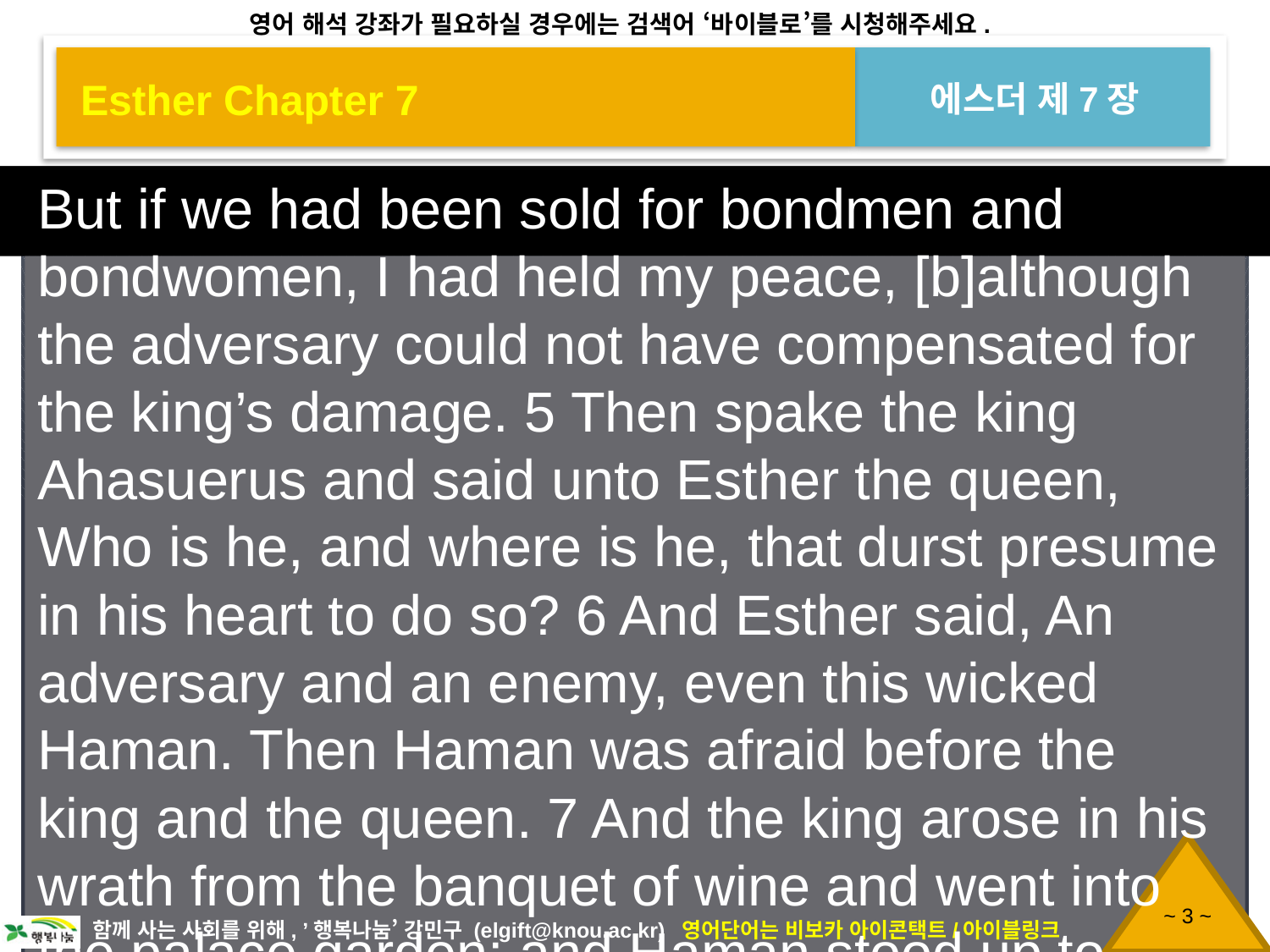

Esther Chapter 7
에스더 제7장
But if we had been sold for bondmen and bondwomen, I had held my peace, [b]although the adversary could not have compensated for the king’s damage. 5 Then spake the king Ahasuerus and said unto Esther the queen, Who is he, and where is he, that durst presume in his heart to do so? 6 And Esther said, An adversary and an enemy, even this wicked Haman. Then Haman was afraid before the king and the queen. 7 And the king arose in his wrath from the banquet of wine and went into the palace garden: and Haman stood up to